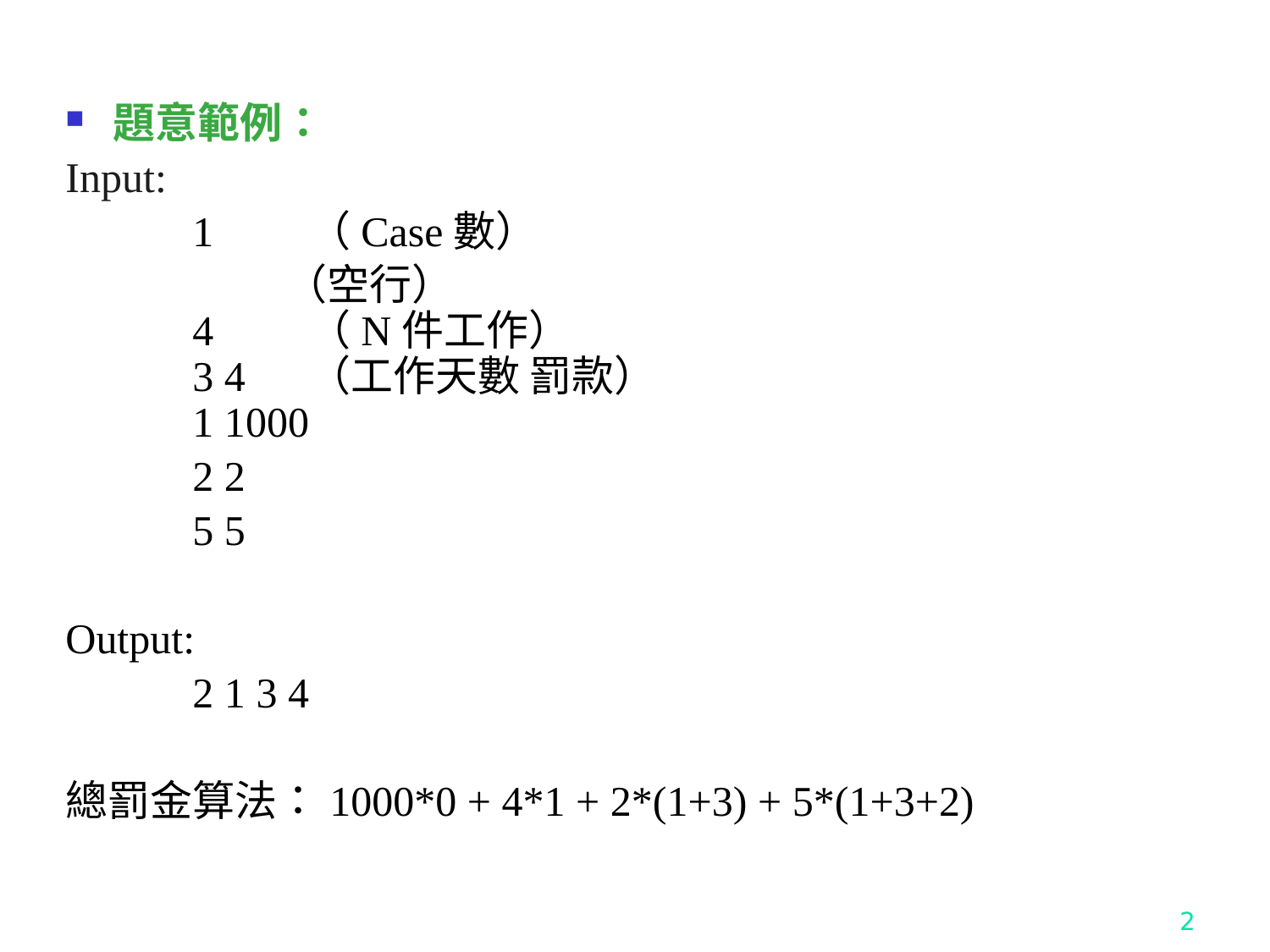

題意範例：
Input:
	1        （Case數）
                      （空行）
	4        （N件工作）
	3 4     （工作天數 罰款）
	1 1000
	2 2
	5 5

Output:
	2 1 3 4

總罰金算法：1000*0 + 4*1 + 2*(1+3) + 5*(1+3+2)
2